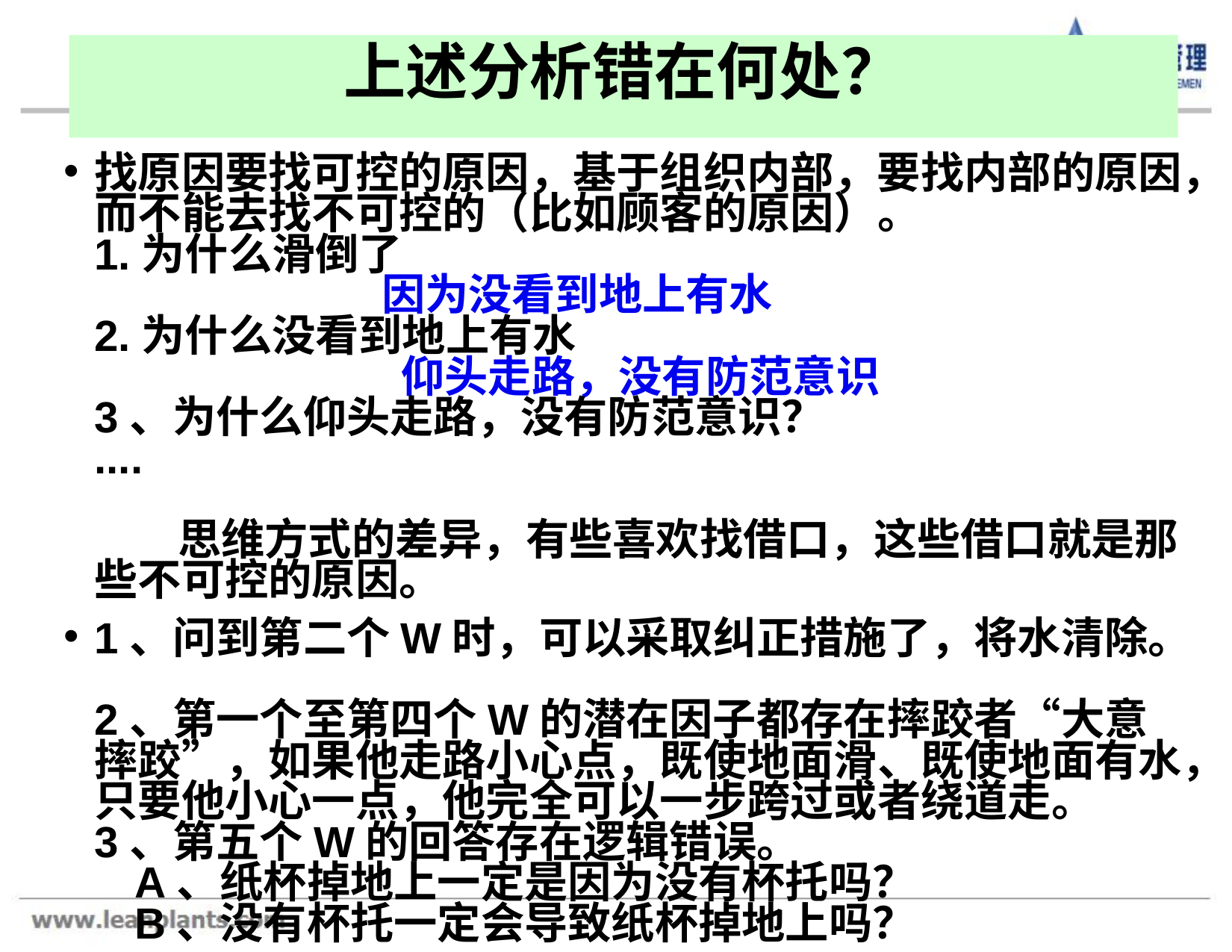

上述分析错在何处？
找原因要找可控的原因，基于组织内部，要找内部的原因，而不能去找不可控的（比如顾客的原因）。
1.为什么滑倒了
                             因为没看到地上有水
2.为什么没看到地上有水
                               仰头走路，没有防范意识
3、为什么仰头走路，没有防范意识？
....
      思维方式的差异，有些喜欢找借口，这些借口就是那些不可控的原因。
1、问到第二个W时，可以采取纠正措施了，将水清除。
2、第一个至第四个W的潜在因子都存在摔跤者“大意摔跤”，如果他走路小心点，既使地面滑、既使地面有水，只要他小心一点，他完全可以一步跨过或者绕道走。
3、第五个W的回答存在逻辑错误。
   A、纸杯掉地上一定是因为没有杯托吗？
   B、没有杯托一定会导致纸杯掉地上吗？